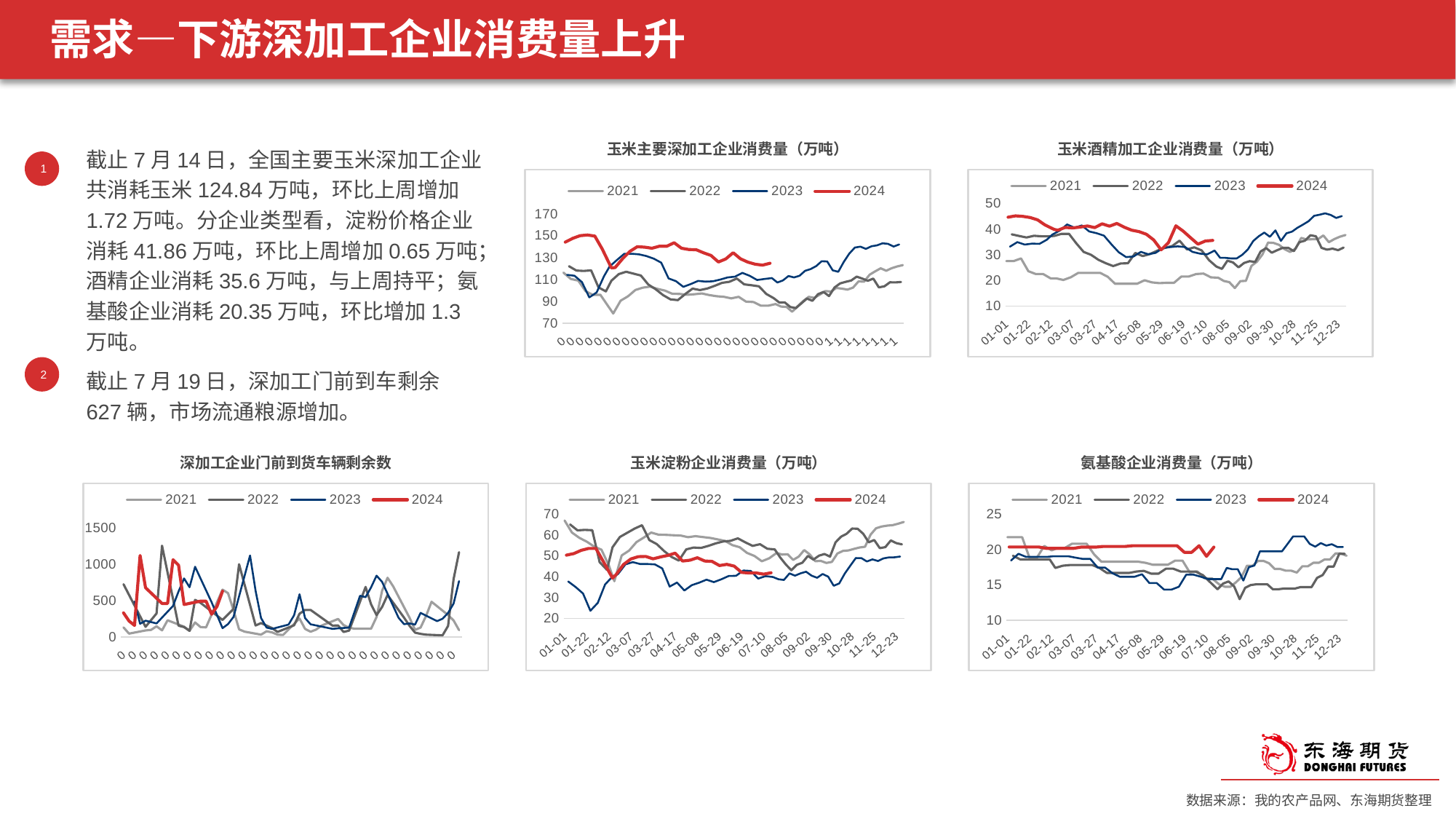

# 需求—下游深加工企业消费量上升
截止7月14日，全国主要玉米深加工企业共消耗玉米124.84万吨，环比上周增加1.72万吨。分企业类型看，淀粉价格企业消耗41.86万吨，环比上周增加0.65万吨；酒精企业消耗35.6万吨，与上周持平；氨基酸企业消耗20.35万吨，环比增加1.3万吨。
玉米主要深加工企业消费量（万吨）

玉米酒精加工企业消费量（万吨）
1

### Chart

| Category | 2021 | 2022 | 2023 | 2024 |
|---|---|---|---|---|
| 01-01 | 116.24 | None | None | None |
| 01-03 | None | None | None | 144.2 |
| 01-04 | None | None | 114.22 | None |
| 01-07 | None | 122.16 | None | None |
| 01-08 | 110.47 | None | None | None |
| 01-10 | None | None | None | 147.61 |
| 01-11 | None | None | 113.43 | None |
| 01-14 | None | 118.16 | None | None |
| 01-15 | 108.99 | None | None | None |
| 01-17 | None | None | None | 150.07 |
| 01-18 | None | None | 107.62 | None |
| 01-21 | None | 117.82 | None | None |
| 01-22 | 99.29 | None | None | None |
| 01-24 | None | None | None | 150.7 |
| 01-25 | None | None | 93.58 | None |
| 01-28 | None | 118.32 | None | None |
| 01-29 | 95.83 | None | None | None |
| 01-31 | None | None | None | 149.72 |
| 02-01 | None | None | 98.16 | None |
| 02-04 | None | 102.8 | None | None |
| 02-05 | 95.97 | None | None | None |
| 02-07 | None | None | None | 137.94 |
| 02-08 | None | None | 113.01 | None |
| 02-11 | None | 99.08 | None | None |
| 02-12 | 86.09 | None | None | None |
| 02-15 | None | None | 121.82 | None |
| 02-18 | None | 108.83 | None | 120.6 |
| 02-19 | 78.87 | None | None | None |
| 02-21 | None | None | None | 120.87 |
| 02-22 | None | None | 127.83 | None |
| 02-25 | None | 114.93 | None | None |
| 02-26 | 90.59 | None | None | None |
| 02-28 | None | None | None | 128.87 |
| 03-01 | None | None | 133.56 | None |
| 03-04 | None | 117.05 | None | None |
| 03-05 | 94.59 | None | None | None |
| 03-07 | None | None | None | 135.65 |
| 03-08 | None | None | 133.57 | None |
| 03-11 | None | 115.34 | None | None |
| 03-12 | 100.36 | None | None | None |
| 03-13 | None | None | None | 139.96 |
| 03-15 | None | None | 133.02 | None |
| 03-18 | None | 113.61 | None | None |
| 03-19 | 102.52 | None | None | None |
| 03-20 | None | None | None | 139.54 |
| 03-22 | None | None | 131.42 | None |
| 03-25 | None | 105.37 | None | None |
| 03-26 | 103.44 | None | None | None |
| 03-27 | None | None | None | 138.58 |
| 03-29 | None | None | 129.03 | None |
| 04-01 | None | 101.08 | None | None |
| 04-02 | 101.37 | None | None | None |
| 04-03 | None | None | None | 140.47 |
| 04-05 | None | None | 125.37 | None |
| 04-08 | None | 95.7 | None | None |
| 04-09 | 99.83 | None | None | None |
| 04-10 | None | None | None | 140.41 |
| 04-12 | None | None | 110.98 | None |
| 04-15 | None | 91.8 | None | None |
| 04-16 | 96.89 | None | None | None |
| 04-17 | None | None | None | 143.62 |
| 04-19 | None | None | 108.42 | None |
| 04-22 | None | 91.1 | None | None |
| 04-23 | 96.74 | None | None | None |
| 04-24 | None | None | None | 138.59 |
| 04-26 | None | None | 103.24 | None |
| 04-29 | None | 96.6 | None | None |
| 04-30 | 95.97 | None | None | None |
| 05-01 | None | None | None | 137.4 |
| 05-03 | None | None | 105.81 | None |
| 05-06 | None | 101.6 | None | None |
| 05-07 | 96.46 | None | None | None |
| 05-08 | None | None | None | 137.2 |
| 05-10 | None | None | 108.67 | None |
| 05-13 | None | 100.3 | None | None |
| 05-14 | 97.22 | None | None | None |
| 05-15 | None | None | None | 134.39 |
| 05-17 | None | None | 108.05 | None |
| 05-20 | None | 101.7 | None | None |
| 05-21 | 95.72 | None | None | None |
| 05-22 | None | None | None | 131.96 |
| 05-24 | None | None | 108.33 | None |
| 05-27 | None | 104.2 | None | None |
| 05-28 | 94.69 | None | None | None |
| 05-29 | None | None | None | 126.01 |
| 05-31 | None | None | 109.92 | None |
| 06-03 | None | 106.9 | None | None |
| 06-04 | 94.11 | None | None | None |
| 06-05 | None | None | None | 128.82 |
| 06-07 | None | None | 111.85 | None |
| 06-10 | None | 107.9 | None | None |
| 06-11 | 92.68 | None | None | None |
| 06-12 | None | None | None | 134.49 |
| 06-14 | None | None | 112.57 | None |
| 06-17 | None | 110.9 | None | None |
| 06-18 | 94.11 | None | None | None |
| 06-19 | None | None | None | 128.92 |
| 06-21 | None | None | 116.02 | None |
| 06-24 | None | 105.5 | None | None |
| 06-25 | 89.68 | None | None | None |
| 06-26 | None | None | None | 125.89 |
| 06-28 | None | None | 113.31 | None |
| 07-01 | None | 104.7 | None | None |
| 07-02 | 89.36 | None | None | None |
| 07-03 | None | None | None | 123.94 |
| 07-05 | None | None | 109.48 | None |
| 07-08 | None | 103.7 | None | None |
| 07-09 | 86.02 | None | None | None |
| 07-10 | None | None | None | 123.13 |
| 07-12 | None | None | 110.47 | None |
| 07-15 | None | 96.7 | None | None |
| 07-16 | 85.97 | None | None | None |
| 07-17 | None | None | None | 124.85 |
| 07-19 | None | None | 111.29 | None |
| 07-22 | None | 92.9 | None | None |
| 07-23 | 87.52 | None | None | None |
| 07-26 | None | None | 107.23 | None |
| 07-29 | None | 88.9 | None | None |
| 07-30 | 85.16 | None | None | None |
| 08-02 | None | None | 109.11 | None |
| 08-05 | None | 89.0 | None | None |
| 08-06 | 84.86 | None | None | None |
| 08-09 | None | None | 113.13 | None |
| 08-12 | None | 84.8 | None | None |
| 08-13 | 80.49 | None | None | None |
| 08-16 | None | None | 111.87 | None |
| 08-19 | None | 83.8 | None | None |
| 08-20 | 85.47 | None | None | None |
| 08-23 | None | None | 113.43 | None |
| 08-26 | None | 88.1 | None | None |
| 08-27 | 90.31 | None | None | None |
| 08-30 | None | None | 117.95 | None |
| 09-02 | None | 92.5 | None | None |
| 09-03 | 94.09 | None | None | None |
| 09-06 | None | None | 119.5 | None |
| 09-09 | None | 90.5 | None | None |
| 09-10 | 93.12 | None | None | None |
| 09-13 | None | None | 122.21 | None |
| 09-16 | None | 96.5 | None | None |
| 09-17 | 96.12 | None | None | None |
| 09-20 | None | None | 126.66 | None |
| 09-23 | None | 98.6 | None | None |
| 09-24 | 99.38 | None | None | None |
| 09-27 | None | None | 126.52 | None |
| 09-30 | None | 94.8 | None | None |
| 10-01 | 98.97 | None | None | None |
| 10-04 | None | None | 118.36 | None |
| 10-07 | None | 102.7 | None | None |
| 10-08 | 102.24 | None | None | None |
| 10-11 | None | None | 116.99 | None |
| 10-14 | None | 106.4 | None | None |
| 10-15 | 101.58 | None | None | None |
| 10-18 | None | None | 126.11 | None |
| 10-21 | None | 107.8 | None | None |
| 10-22 | 100.72 | None | None | None |
| 10-25 | None | None | 133.73 | None |
| 10-28 | None | 109.0 | None | None |
| 10-29 | 102.53 | None | None | None |
| 11-01 | None | None | 139.19 | None |
| 11-04 | None | 112.6 | None | None |
| 11-05 | 108.22 | None | None | None |
| 11-08 | None | None | 140.01 | None |
| 11-11 | None | 110.8 | None | None |
| 11-12 | 107.97 | None | None | None |
| 11-15 | None | None | 138.01 | None |
| 11-18 | None | 108.8 | None | None |
| 11-19 | 114.39 | None | None | None |
| 11-22 | None | None | 140.43 | None |
| 11-25 | None | 110.8 | None | None |
| 11-26 | 117.44 | None | None | None |
| 11-29 | None | None | 141.24 | None |
| 12-02 | None | 102.8 | None | None |
| 12-03 | 120.19 | None | None | None |
| 12-06 | None | None | 143.1 | None |
| 12-09 | None | 103.7 | None | None |
| 12-10 | 118.02 | None | None | None |
| 12-13 | None | None | 142.58 | None |
| 12-16 | None | 107.4 | None | None |
| 12-17 | 120.3 | None | None | None |
| 12-20 | None | None | 140.1 | None |
| 12-23 | None | 107.3 | None | None |
| 12-24 | 121.94 | None | None | None |
| 12-27 | None | None | 142.04 | None |
| 12-30 | None | 107.7 | None | None |
| 12-31 | 123.1 | None | None | None |

### Chart

| Category | 2021 | 2022 | 2023 | 2024 |
|---|---|---|---|---|
| 01-01 | 27.54 | None | None | None |
| 01-03 | None | None | None | 44.63 |
| 01-04 | None | None | 33.16 | None |
| 01-07 | None | 37.95 | None | None |
| 01-08 | 27.54 | None | None | None |
| 01-10 | None | None | None | 45.17 |
| 01-11 | None | None | 34.94 | None |
| 01-14 | None | 37.32 | None | None |
| 01-15 | 28.59 | None | None | None |
| 01-17 | None | None | None | 44.96 |
| 01-18 | None | None | 33.97 | None |
| 01-21 | None | 36.74 | None | None |
| 01-22 | 23.61 | None | None | None |
| 01-24 | None | None | None | 44.5 |
| 01-25 | None | None | 34.34 | None |
| 01-28 | None | 37.41 | None | None |
| 01-29 | 22.5 | None | None | None |
| 01-31 | None | None | None | 43.61 |
| 02-01 | None | None | 34.25 | None |
| 02-04 | None | 37.2 | None | None |
| 02-05 | 22.5 | None | None | None |
| 02-07 | None | None | None | 41.63 |
| 02-08 | None | None | 35.86 | None |
| 02-11 | None | 37.2 | None | None |
| 02-12 | 20.82 | None | None | None |
| 02-15 | None | None | 37.87 | None |
| 02-18 | None | 37.34 | None | 39.87 |
| 02-19 | 20.82 | None | None | None |
| 02-21 | None | None | None | 39.57 |
| 02-22 | None | None | 39.43 | None |
| 02-25 | None | 38.15 | None | None |
| 02-26 | 20.19 | None | None | None |
| 02-28 | None | None | None | 40.65 |
| 03-01 | None | None | 41.82 | None |
| 03-04 | None | 38.15 | None | None |
| 03-05 | 21.24 | None | None | None |
| 03-07 | None | None | None | 40.47 |
| 03-08 | None | None | 40.55 | None |
| 03-11 | None | 34.44 | None | None |
| 03-12 | 22.92 | None | None | None |
| 03-13 | None | None | None | 40.77 |
| 03-15 | None | None | 41.42 | None |
| 03-18 | None | 31.1 | None | None |
| 03-19 | 22.92 | None | None | None |
| 03-20 | None | None | None | 41.22 |
| 03-22 | None | None | 39.08 | None |
| 03-25 | None | 30.0 | None | None |
| 03-26 | 22.92 | None | None | None |
| 03-27 | None | None | None | 40.59 |
| 03-29 | None | None | 38.41 | None |
| 04-01 | None | 28.03 | None | None |
| 04-02 | 22.92 | None | None | None |
| 04-03 | None | None | None | 42.06 |
| 04-05 | None | None | 37.45 | None |
| 04-08 | None | 26.7 | None | None |
| 04-09 | 21.45 | None | None | None |
| 04-10 | None | None | None | 41.13 |
| 04-12 | None | None | 34.1 | None |
| 04-15 | None | 25.6 | None | None |
| 04-16 | 18.72 | None | None | None |
| 04-17 | None | None | None | 42.21 |
| 04-19 | None | None | 31.01 | None |
| 04-22 | None | 26.6 | None | None |
| 04-23 | 18.72 | None | None | None |
| 04-24 | None | None | None | 40.74 |
| 04-26 | None | None | 29.1 | None |
| 04-29 | None | 26.7 | None | None |
| 04-30 | 18.72 | None | None | None |
| 05-01 | None | None | None | 39.57 |
| 05-03 | None | None | 29.33 | None |
| 05-06 | None | 30.7 | None | None |
| 05-07 | 18.72 | None | None | None |
| 05-08 | None | None | None | 39.03 |
| 05-10 | None | None | 31.13 | None |
| 05-13 | None | 29.5 | None | None |
| 05-14 | 20.06 | None | None | None |
| 05-15 | None | None | None | 37.98 |
| 05-17 | None | None | 30.21 | None |
| 05-20 | None | 30.3 | None | None |
| 05-21 | 19.25 | None | None | None |
| 05-22 | None | None | None | 35.78 |
| 05-24 | None | None | 30.74 | None |
| 05-27 | None | 31.6 | None | None |
| 05-28 | 18.95 | None | None | None |
| 05-29 | None | None | None | 31.94 |
| 05-31 | None | None | 32.63 | None |
| 06-03 | None | 32.7 | None | None |
| 06-04 | 19.08 | None | None | None |
| 06-05 | None | None | None | 34.75 |
| 06-07 | None | None | 33.0 | None |
| 06-10 | None | 33.4 | None | None |
| 06-11 | 19.08 | None | None | None |
| 06-12 | None | None | None | 41.29 |
| 06-14 | None | None | 33.29 | None |
| 06-17 | None | 35.5 | None | None |
| 06-18 | 21.51 | None | None | None |
| 06-19 | None | None | None | 39.2 |
| 06-21 | None | None | 32.99 | None |
| 06-24 | None | 32.1 | None | None |
| 06-25 | 21.51 | None | None | None |
| 06-26 | None | None | None | 36.65 |
| 06-28 | None | None | 31.13 | None |
| 07-01 | None | 32.9 | None | None |
| 07-02 | 22.5 | None | None | None |
| 07-03 | None | None | None | 34.13 |
| 07-05 | None | None | 30.45 | None |
| 07-08 | None | 31.7 | None | None |
| 07-09 | 22.68 | None | None | None |
| 07-10 | None | None | None | 35.36 |
| 07-12 | None | None | 30.18 | None |
| 07-15 | None | 27.9 | None | None |
| 07-16 | 21.21 | None | None | None |
| 07-17 | None | None | None | 35.6 |
| 07-19 | None | None | 31.65 | None |
| 07-22 | None | 25.4 | None | None |
| 07-23 | 21.06 | None | None | None |
| 07-26 | None | None | 28.83 | None |
| 07-29 | None | 24.5 | None | None |
| 07-30 | 19.79 | None | None | None |
| 08-02 | None | None | 28.8 | None |
| 08-05 | None | 27.7 | None | None |
| 08-06 | 19.33 | None | None | None |
| 08-09 | None | None | 28.58 | None |
| 08-12 | None | 27.0 | None | None |
| 08-13 | 17.04 | None | None | None |
| 08-16 | None | None | 28.58 | None |
| 08-19 | None | 25.1 | None | None |
| 08-20 | 19.73 | None | None | None |
| 08-23 | None | None | 29.99 | None |
| 08-26 | None | 26.8 | None | None |
| 08-27 | 19.82 | None | None | None |
| 08-30 | None | None | 32.04 | None |
| 09-02 | None | 27.5 | None | None |
| 09-03 | 25.68 | None | None | None |
| 09-06 | None | None | 35.38 | None |
| 09-09 | None | 27.2 | None | None |
| 09-10 | 27.3 | None | None | None |
| 09-13 | None | None | 37.24 | None |
| 09-16 | None | 31.3 | None | None |
| 09-17 | 30.14 | None | None | None |
| 09-20 | None | None | 38.65 | None |
| 09-23 | None | 32.6 | None | None |
| 09-24 | 34.73 | None | None | None |
| 09-27 | None | None | 37.0 | None |
| 09-30 | None | 30.8 | None | None |
| 10-01 | 34.62 | None | None | None |
| 10-04 | None | None | 39.49 | None |
| 10-07 | None | 31.8 | None | None |
| 10-08 | 33.86 | None | None | None |
| 10-11 | None | None | 35.41 | None |
| 10-14 | None | 32.7 | None | None |
| 10-15 | 32.18 | None | None | None |
| 10-18 | None | None | 38.38 | None |
| 10-21 | None | 32.7 | None | None |
| 10-22 | 31.09 | None | None | None |
| 10-25 | None | None | 39.02 | None |
| 10-28 | None | 31.4 | None | None |
| 10-29 | 32.42 | None | None | None |
| 11-01 | None | None | 40.54 | None |
| 11-04 | None | 34.9 | None | None |
| 11-05 | 36.57 | None | None | None |
| 11-08 | None | None | 41.79 | None |
| 11-11 | None | 35.5 | None | None |
| 11-12 | 35.94 | None | None | None |
| 11-15 | None | None | 43.09 | None |
| 11-18 | None | 37.6 | None | None |
| 11-19 | 36.05 | None | None | None |
| 11-22 | None | None | 45.19 | None |
| 11-25 | None | 37.2 | None | None |
| 11-26 | 36.05 | None | None | None |
| 11-29 | None | None | 45.61 | None |
| 12-02 | None | 32.7 | None | None |
| 12-03 | 37.52 | None | None | None |
| 12-06 | None | None | 46.14 | None |
| 12-09 | None | 32.0 | None | None |
| 12-10 | 34.91 | None | None | None |
| 12-13 | None | None | 45.51 | None |
| 12-16 | None | 32.4 | None | None |
| 12-17 | 36.11 | None | None | None |
| 12-20 | None | None | 44.36 | None |
| 12-23 | None | 31.8 | None | None |
| 12-24 | 37.05 | None | None | None |
| 12-27 | None | None | 45.07 | None |
| 12-30 | None | 32.8 | None | None |
| 12-31 | 37.68 | None | None | None |
2
截止7月19日，深加工门前到车剩余627辆，市场流通粮源增加。
深加工企业门前到货车辆剩余数
玉米淀粉企业消费量（万吨）

氨基酸企业消费量（万吨）

### Chart

| Category | 2021 | 2022 | 2023 | 2024 |
|---|---|---|---|---|
| 07-01 | 130.0 | 723.0 | None | 330.0 |
| 07-02 | 45.0 | None | None | 218.0 |
| 07-03 | None | None | 486.0 | 158.0 |
| 07-04 | None | None | 180.0 | 1119.0 |
| 07-05 | 89.0 | 139.0 | 223.0 | 676.0 |
| 07-06 | 97.0 | None | None | None |
| 07-07 | 146.0 | 322.0 | 185.0 | None |
| 07-08 | 90.0 | 1252.0 | None | 459.0 |
| 07-09 | 228.0 | None | None | 459.0 |
| 07-10 | None | None | 426.0 | 1060.0 |
| 07-11 | None | 154.0 | 624.0 | 985.0 |
| 07-12 | 141.0 | 135.0 | 803.0 | 445.0 |
| 07-13 | 83.0 | 84.0 | 682.0 | None |
| 07-14 | 199.0 | 509.0 | 963.0 | None |
| 07-15 | 136.0 | 468.0 | None | 492.0 |
| 07-16 | 131.0 | None | None | 492.0 |
| 07-17 | None | None | 477.0 | 312.0 |
| 07-18 | None | None | None | 420.0 |
| 07-19 | 649.0 | 233.0 | 120.0 | 627.0 |
| 07-20 | 601.0 | None | 176.0 | None |
| 07-21 | 366.0 | 385.0 | 275.0 | None |
| 07-22 | 104.0 | 998.0 | None | None |
| 07-23 | 72.0 | None | None | None |
| 07-24 | None | None | 1118.0 | None |
| 07-25 | None | 157.0 | 634.0 | None |
| 07-26 | 31.0 | 190.0 | 260.0 | None |
| 07-27 | 78.0 | None | 128.0 | None |
| 07-28 | 62.0 | 121.0 | 110.0 | None |
| 07-29 | 31.0 | 68.0 | None | None |
| 07-30 | 27.0 | None | None | None |
| 07-31 | None | None | 169.0 | None |
| 08-01 | None | 160.0 | 297.0 | None |
| 08-02 | 253.0 | 319.0 | 585.0 | None |
| 08-03 | 110.0 | 371.0 | 259.0 | None |
| 08-04 | 71.0 | 371.0 | 173.0 | None |
| 08-05 | 100.0 | None | None | None |
| 08-06 | 156.0 | None | None | None |
| 08-07 | None | None | 126.0 | None |
| 08-08 | None | 155.0 | 111.0 | None |
| 08-09 | 247.0 | 157.0 | 118.0 | None |
| 08-10 | 163.0 | 68.0 | 123.0 | None |
| 08-11 | 127.0 | 87.0 | 127.0 | None |
| 08-13 | 112.0 | None | None | None |
| 08-14 | None | None | 565.0 | None |
| 08-15 | None | 686.0 | 546.0 | None |
| 08-16 | 112.0 | 449.0 | 680.0 | None |
| 08-17 | 273.0 | 299.0 | 841.0 | None |
| 08-18 | 634.0 | 411.0 | 756.0 | None |
| 08-19 | 812.0 | 575.0 | None | None |
| 08-20 | 696.0 | None | None | None |
| 08-21 | None | None | 263.0 | None |
| 08-22 | None | 265.0 | 175.0 | None |
| 08-23 | 262.0 | 151.0 | 185.0 | None |
| 08-24 | 97.0 | 59.0 | 169.0 | None |
| 08-25 | 128.0 | 42.0 | 330.0 | None |
| 08-26 | 289.0 | 31.0 | None | None |
| 08-27 | 483.0 | None | None | None |
| 08-28 | None | None | 217.0 | None |
| 08-29 | None | 22.0 | 250.0 | None |
| 08-30 | 300.0 | 151.0 | 330.0 | None |
| 08-31 | 226.0 | 795.0 | 458.0 | None |
| 09-01 | 93.0 | 1163.0 | 767.0 | None |

### Chart

| Category | 2021 | 2022 | 2023 | 2024 |
|---|---|---|---|---|
| 01-01 | 66.96 | None | None | None |
| 01-03 | None | None | None | 50.35 |
| 01-04 | None | None | 37.69 | None |
| 01-07 | None | 65.07 | None | None |
| 01-08 | 61.19 | None | None | None |
| 01-10 | None | None | None | 51.09 |
| 01-11 | None | None | 35.05 | None |
| 01-14 | None | 62.24 | None | None |
| 01-15 | 58.66 | None | None | None |
| 01-17 | None | None | None | 52.65 |
| 01-18 | None | None | 31.94 | None |
| 01-21 | None | 62.48 | None | None |
| 01-22 | 56.84 | None | None | None |
| 01-24 | None | None | None | 53.55 |
| 01-25 | None | None | 23.65 | None |
| 01-28 | None | 62.31 | None | None |
| 01-29 | 54.49 | None | None | None |
| 01-31 | None | None | None | 53.55 |
| 02-01 | None | None | 27.41 | None |
| 02-04 | None | 46.99 | None | None |
| 02-05 | 52.95 | None | None | None |
| 02-07 | None | None | None | 47.32 |
| 02-08 | None | None | 36.29 | None |
| 02-11 | None | 43.27 | None | None |
| 02-12 | 45.39 | None | None | None |
| 02-15 | None | None | 39.14 | None |
| 02-18 | None | 54.09 | None | 39.34 |
| 02-19 | 37.85 | None | None | None |
| 02-21 | None | None | None | 41.04 |
| 02-22 | None | None | 41.3 | None |
| 02-25 | None | 59.07 | None | None |
| 02-26 | 50.2 | None | None | None |
| 02-28 | None | None | None | 45.87 |
| 03-01 | None | None | 45.9 | None |
| 03-04 | None | 61.09 | None | None |
| 03-05 | 52.54 | None | None | None |
| 03-07 | None | None | None | 48.53 |
| 03-08 | None | None | 47.0 | None |
| 03-11 | None | 63.09 | None | None |
| 03-12 | 56.62 | None | None | None |
| 03-13 | None | None | None | 49.61 |
| 03-15 | None | None | 46.1 | None |
| 03-18 | None | 64.69 | None | None |
| 03-19 | 58.79 | None | None | None |
| 03-20 | None | None | None | 49.7 |
| 03-22 | None | None | 46.1 | None |
| 03-25 | None | 57.56 | None | None |
| 03-26 | 61.18 | None | None | None |
| 03-27 | None | None | None | 48.56 |
| 03-29 | None | None | 45.9 | None |
| 04-01 | None | 55.65 | None | None |
| 04-02 | 60.16 | None | None | None |
| 04-03 | None | None | None | 49.47 |
| 04-05 | None | None | 43.96 | None |
| 04-08 | None | 52.3 | None | None |
| 04-09 | 60.09 | None | None | None |
| 04-10 | None | None | None | 50.21 |
| 04-12 | None | None | 35.25 | None |
| 04-15 | None | 49.5 | None | None |
| 04-16 | 59.88 | None | None | None |
| 04-17 | None | None | None | 51.3 |
| 04-19 | None | None | 37.19 | None |
| 04-22 | None | 47.7 | None | None |
| 04-23 | 59.73 | None | None | None |
| 04-24 | None | None | None | 47.51 |
| 04-26 | None | None | 33.37 | None |
| 04-29 | None | 53.1 | None | None |
| 04-30 | 58.96 | None | None | None |
| 05-01 | None | None | None | 47.94 |
| 05-03 | None | None | 35.94 | None |
| 05-06 | None | 54.0 | None | None |
| 05-07 | 59.45 | None | None | None |
| 05-08 | None | None | None | 49.1 |
| 05-10 | None | None | 37.13 | None |
| 05-13 | None | 53.8 | None | None |
| 05-14 | 59.03 | None | None | None |
| 05-15 | None | None | None | 47.53 |
| 05-17 | None | None | 38.57 | None |
| 05-20 | None | 54.8 | None | None |
| 05-21 | 58.62 | None | None | None |
| 05-22 | None | None | None | 47.33 |
| 05-24 | None | None | 37.4 | None |
| 05-27 | None | 56.0 | None | None |
| 05-28 | 57.89 | None | None | None |
| 05-29 | None | None | None | 45.34 |
| 05-31 | None | None | 38.73 | None |
| 06-03 | None | 56.9 | None | None |
| 06-04 | 57.18 | None | None | None |
| 06-05 | None | None | None | 45.93 |
| 06-07 | None | None | 40.33 | None |
| 06-10 | None | 57.2 | None | None |
| 06-11 | 55.16 | None | None | None |
| 06-12 | None | None | None | 45.07 |
| 06-14 | None | None | 40.43 | None |
| 06-17 | None | 58.4 | None | None |
| 06-18 | 54.16 | None | None | None |
| 06-19 | None | None | None | 42.07 |
| 06-21 | None | None | 42.96 | None |
| 06-24 | None | 56.5 | None | None |
| 06-25 | 51.41 | None | None | None |
| 06-26 | None | None | None | 41.77 |
| 06-28 | None | None | 42.77 | None |
| 07-01 | None | 54.8 | None | None |
| 07-02 | 49.94 | None | None | None |
| 07-03 | None | None | None | 41.79 |
| 07-05 | None | None | 39.09 | None |
| 07-08 | None | 55.6 | None | None |
| 07-09 | 47.41 | None | None | None |
| 07-10 | None | None | None | 41.21 |
| 07-12 | None | None | 40.27 | None |
| 07-15 | None | 53.4 | None | None |
| 07-16 | 48.82 | None | None | None |
| 07-17 | None | None | None | 41.86 |
| 07-19 | None | None | 39.84 | None |
| 07-22 | None | 53.1 | None | None |
| 07-23 | 51.39 | None | None | None |
| 07-26 | None | None | 38.79 | None |
| 07-29 | None | 49.2 | None | None |
| 07-30 | 50.62 | None | None | None |
| 08-02 | None | None | 38.44 | None |
| 08-05 | None | 45.9 | None | None |
| 08-06 | 50.78 | None | None | None |
| 08-09 | None | None | 41.57 | None |
| 08-12 | None | 43.1 | None | None |
| 08-13 | 48.08 | None | None | None |
| 08-16 | None | None | 40.5 | None |
| 08-19 | None | 45.7 | None | None |
| 08-20 | 49.62 | None | None | None |
| 08-23 | None | None | 41.6 | None |
| 08-26 | None | 46.7 | None | None |
| 08-27 | 52.78 | None | None | None |
| 08-30 | None | None | 42.4 | None |
| 09-02 | None | 50.0 | None | None |
| 09-03 | 50.69 | None | None | None |
| 09-06 | None | None | 40.5 | None |
| 09-09 | None | 48.2 | None | None |
| 09-10 | 47.42 | None | None | None |
| 09-13 | None | None | 39.47 | None |
| 09-16 | None | 50.1 | None | None |
| 09-17 | 47.58 | None | None | None |
| 09-20 | None | None | 41.3 | None |
| 09-23 | None | 50.9 | None | None |
| 09-24 | 46.6 | None | None | None |
| 09-27 | None | None | 40.03 | None |
| 09-30 | None | 49.6 | None | None |
| 10-01 | 47.09 | None | None | None |
| 10-04 | None | None | 35.63 | None |
| 10-07 | None | 56.5 | None | None |
| 10-08 | 51.12 | None | None | None |
| 10-11 | None | None | 36.76 | None |
| 10-14 | None | 59.2 | None | None |
| 10-15 | 52.39 | None | None | None |
| 10-18 | None | None | 41.51 | None |
| 10-21 | None | 60.6 | None | None |
| 10-22 | 52.61 | None | None | None |
| 10-25 | None | None | 45.28 | None |
| 10-28 | None | 63.1 | None | None |
| 10-29 | 53.35 | None | None | None |
| 11-01 | None | None | 48.95 | None |
| 11-04 | None | 63.0 | None | None |
| 11-05 | 54.01 | None | None | None |
| 11-08 | None | None | 48.92 | None |
| 11-11 | None | 60.6 | None | None |
| 11-12 | 54.39 | None | None | None |
| 11-15 | None | None | 47.29 | None |
| 11-18 | None | 56.5 | None | None |
| 11-19 | 60.21 | None | None | None |
| 11-22 | None | None | 48.32 | None |
| 11-25 | None | 57.6 | None | None |
| 11-26 | 63.25 | None | None | None |
| 11-29 | None | None | 47.52 | None |
| 12-02 | None | 53.7 | None | None |
| 12-03 | 64.08 | None | None | None |
| 12-06 | None | None | 48.79 | None |
| 12-09 | None | 54.2 | None | None |
| 12-10 | 64.52 | None | None | None |
| 12-13 | None | None | 49.25 | None |
| 12-16 | None | 57.4 | None | None |
| 12-17 | 64.74 | None | None | None |
| 12-20 | None | None | 49.3 | None |
| 12-23 | None | 56.1 | None | None |
| 12-24 | 65.44 | None | None | None |
| 12-27 | None | None | 49.66 | None |
| 12-30 | None | 55.5 | None | None |
| 12-31 | 66.28 | None | None | None |

### Chart

| Category | 2021 | 2022 | 2023 | 2024 |
|---|---|---|---|---|
| 01-01 | 21.75 | None | None | None |
| 01-03 | None | None | None | 20.37 |
| 01-04 | None | None | 18.46 | None |
| 01-07 | None | 19.14 | None | None |
| 01-08 | 21.75 | None | None | None |
| 01-10 | None | None | None | 20.37 |
| 01-11 | None | None | 19.41 | None |
| 01-14 | None | 18.61 | None | None |
| 01-15 | 21.75 | None | None | None |
| 01-17 | None | None | None | 20.37 |
| 01-18 | None | None | 18.98 | None |
| 01-21 | None | 18.61 | None | None |
| 01-22 | 18.85 | None | None | None |
| 01-24 | None | None | None | 20.37 |
| 01-25 | None | None | 18.98 | None |
| 01-28 | None | 18.61 | None | None |
| 01-29 | 18.85 | None | None | None |
| 01-31 | None | None | None | 20.37 |
| 02-01 | None | None | 18.98 | None |
| 02-04 | None | 18.61 | None | None |
| 02-05 | 20.52 | None | None | None |
| 02-07 | None | None | None | 20.18 |
| 02-08 | None | None | 18.98 | None |
| 02-11 | None | 18.61 | None | None |
| 02-12 | 19.89 | None | None | None |
| 02-15 | None | None | 19.06 | None |
| 02-18 | None | 17.41 | None | 20.18 |
| 02-19 | 20.2 | None | None | None |
| 02-21 | None | None | None | 20.18 |
| 02-22 | None | None | 19.06 | None |
| 02-25 | None | 17.72 | None | None |
| 02-26 | 20.2 | None | None | None |
| 02-28 | None | None | None | 20.18 |
| 03-01 | None | None | 19.06 | None |
| 03-04 | None | 17.82 | None | None |
| 03-05 | 20.82 | None | None | None |
| 03-07 | None | None | None | 20.18 |
| 03-08 | None | None | 18.86 | None |
| 03-11 | None | 17.82 | None | None |
| 03-12 | 20.82 | None | None | None |
| 03-13 | None | None | None | 20.35 |
| 03-15 | None | None | 18.68 | None |
| 03-18 | None | 17.82 | None | None |
| 03-19 | 20.82 | None | None | None |
| 03-20 | None | None | None | 20.35 |
| 03-22 | None | None | 18.68 | None |
| 03-25 | None | 17.82 | None | None |
| 03-26 | 19.34 | None | None | None |
| 03-27 | None | None | None | 20.35 |
| 03-29 | None | None | 17.46 | None |
| 04-01 | None | 17.4 | None | None |
| 04-02 | 18.29 | None | None | None |
| 04-03 | None | None | None | 20.45 |
| 04-05 | None | None | 17.46 | None |
| 04-08 | None | 16.7 | None | None |
| 04-09 | 18.29 | None | None | None |
| 04-10 | None | None | None | 20.45 |
| 04-12 | None | None | 16.66 | None |
| 04-15 | None | 16.7 | None | None |
| 04-16 | 18.29 | None | None | None |
| 04-17 | None | None | None | 20.45 |
| 04-19 | None | None | 16.17 | None |
| 04-22 | None | 16.7 | None | None |
| 04-23 | 18.29 | None | None | None |
| 04-24 | None | None | None | 20.45 |
| 04-26 | None | None | 16.17 | None |
| 04-29 | None | 16.7 | None | None |
| 04-30 | 18.29 | None | None | None |
| 05-01 | None | None | None | 20.55 |
| 05-03 | None | None | 16.17 | None |
| 05-06 | None | 16.9 | None | None |
| 05-07 | 18.29 | None | None | None |
| 05-08 | None | None | None | 20.55 |
| 05-10 | None | None | 16.52 | None |
| 05-13 | None | 17.0 | None | None |
| 05-14 | 18.13 | None | None | None |
| 05-15 | None | None | None | 20.55 |
| 05-17 | None | None | 15.28 | None |
| 05-20 | None | 16.6 | None | None |
| 05-21 | 17.85 | None | None | None |
| 05-22 | None | None | None | 20.55 |
| 05-24 | None | None | 15.28 | None |
| 05-27 | None | 16.6 | None | None |
| 05-28 | 17.85 | None | None | None |
| 05-29 | None | None | None | 20.55 |
| 05-31 | None | None | 14.35 | None |
| 06-03 | None | 17.3 | None | None |
| 06-04 | 17.85 | None | None | None |
| 06-05 | None | None | None | 20.55 |
| 06-07 | None | None | 14.35 | None |
| 06-10 | None | 17.3 | None | None |
| 06-11 | 18.44 | None | None | None |
| 06-12 | None | None | None | 20.55 |
| 06-14 | None | None | 14.75 | None |
| 06-17 | None | 16.9 | None | None |
| 06-18 | 18.44 | None | None | None |
| 06-19 | None | None | None | 19.61 |
| 06-21 | None | None | 16.46 | None |
| 06-24 | None | 16.9 | None | None |
| 06-25 | 16.76 | None | None | None |
| 06-26 | None | None | None | 19.61 |
| 06-28 | None | None | 16.46 | None |
| 07-01 | None | 16.9 | None | None |
| 07-02 | 16.92 | None | None | None |
| 07-03 | None | None | None | 20.55 |
| 07-05 | None | None | 16.16 | None |
| 07-08 | None | 16.4 | None | None |
| 07-09 | 15.94 | None | None | None |
| 07-10 | None | None | None | 19.05 |
| 07-12 | None | None | 15.83 | None |
| 07-15 | None | 15.4 | None | None |
| 07-16 | 15.94 | None | None | None |
| 07-17 | None | None | None | 20.35 |
| 07-19 | None | None | 15.83 | None |
| 07-22 | None | 14.4 | None | None |
| 07-23 | 15.07 | None | None | None |
| 07-26 | None | None | 15.83 | None |
| 07-29 | None | 15.2 | None | None |
| 07-30 | 14.75 | None | None | None |
| 08-02 | None | None | 17.41 | None |
| 08-05 | None | 15.5 | None | None |
| 08-06 | 14.75 | None | None | None |
| 08-09 | None | None | 17.22 | None |
| 08-12 | None | 14.8 | None | None |
| 08-13 | 15.38 | None | None | None |
| 08-16 | None | None | 17.22 | None |
| 08-19 | None | 13.0 | None | None |
| 08-20 | 16.13 | None | None | None |
| 08-23 | None | None | 15.63 | None |
| 08-26 | None | 14.6 | None | None |
| 08-27 | 17.72 | None | None | None |
| 08-30 | None | None | 17.52 | None |
| 09-02 | None | 15.0 | None | None |
| 09-03 | 17.72 | None | None | None |
| 09-06 | None | None | 17.75 | None |
| 09-09 | None | 15.1 | None | None |
| 09-10 | 18.4 | None | None | None |
| 09-13 | None | None | 19.76 | None |
| 09-16 | None | 15.1 | None | None |
| 09-17 | 18.4 | None | None | None |
| 09-20 | None | None | 19.76 | None |
| 09-23 | None | 15.1 | None | None |
| 09-24 | 18.06 | None | None | None |
| 09-27 | None | None | 19.76 | None |
| 09-30 | None | 14.4 | None | None |
| 10-01 | 17.26 | None | None | None |
| 10-04 | None | None | 19.76 | None |
| 10-07 | None | 14.4 | None | None |
| 10-08 | 17.26 | None | None | None |
| 10-11 | None | None | 19.76 | None |
| 10-14 | None | 14.5 | None | None |
| 10-15 | 17.02 | None | None | None |
| 10-18 | None | None | 20.81 | None |
| 10-21 | None | 14.5 | None | None |
| 10-22 | 17.02 | None | None | None |
| 10-25 | None | None | 21.86 | None |
| 10-28 | None | 14.5 | None | None |
| 10-29 | 16.76 | None | None | None |
| 11-01 | None | None | 21.86 | None |
| 11-04 | None | 14.7 | None | None |
| 11-05 | 17.64 | None | None | None |
| 11-08 | None | None | 21.86 | None |
| 11-11 | None | 14.7 | None | None |
| 11-12 | 17.64 | None | None | None |
| 11-15 | None | None | 20.81 | None |
| 11-18 | None | 14.7 | None | None |
| 11-19 | 18.14 | None | None | None |
| 11-22 | None | None | 20.41 | None |
| 11-25 | None | 16.0 | None | None |
| 11-26 | 18.14 | None | None | None |
| 11-29 | None | None | 20.92 | None |
| 12-02 | None | 16.4 | None | None |
| 12-03 | 18.6 | None | None | None |
| 12-06 | None | None | 20.56 | None |
| 12-09 | None | 17.6 | None | None |
| 12-10 | 18.6 | None | None | None |
| 12-13 | None | None | 20.76 | None |
| 12-16 | None | 17.6 | None | None |
| 12-17 | 19.45 | None | None | None |
| 12-20 | None | None | 20.37 | None |
| 12-23 | None | 19.4 | None | None |
| 12-24 | 19.45 | None | None | None |
| 12-27 | None | None | 20.37 | None |
| 12-30 | None | 19.4 | None | None |
| 12-31 | 19.14 | None | None | None |
数据来源：我的农产品网、东海期货整理